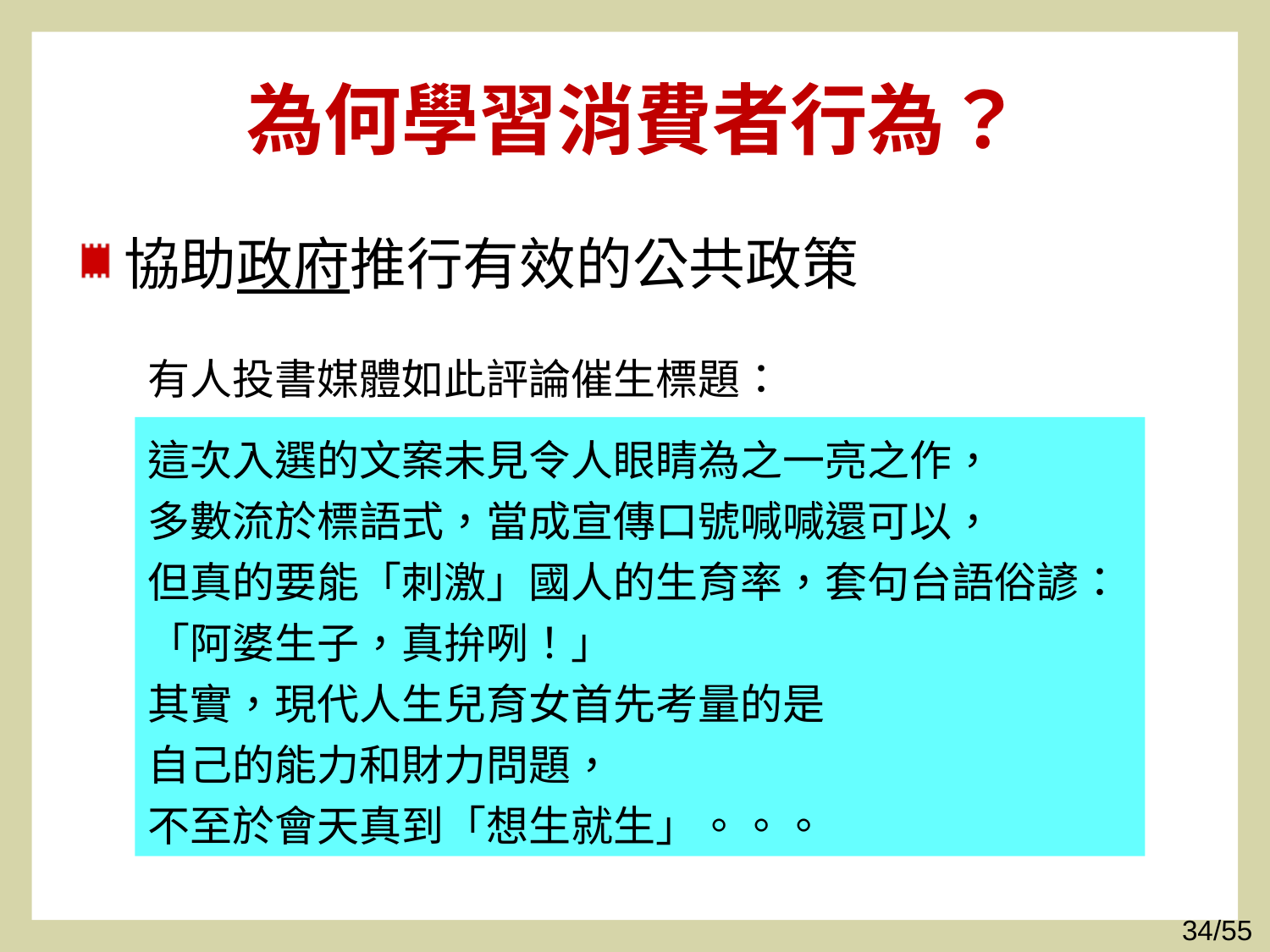

# 為何學習消費者行為？
協助政府推行有效的公共政策

有人投書媒體如此評論催生標題：
這次入選的文案未見令人眼睛為之一亮之作，
多數流於標語式，當成宣傳口號喊喊還可以，
但真的要能「刺激」國人的生育率，套句台語俗諺：「阿婆生子，真拚咧！」
其實，現代人生兒育女首先考量的是
自己的能力和財力問題，
不至於會天真到「想生就生」。。。
34/55